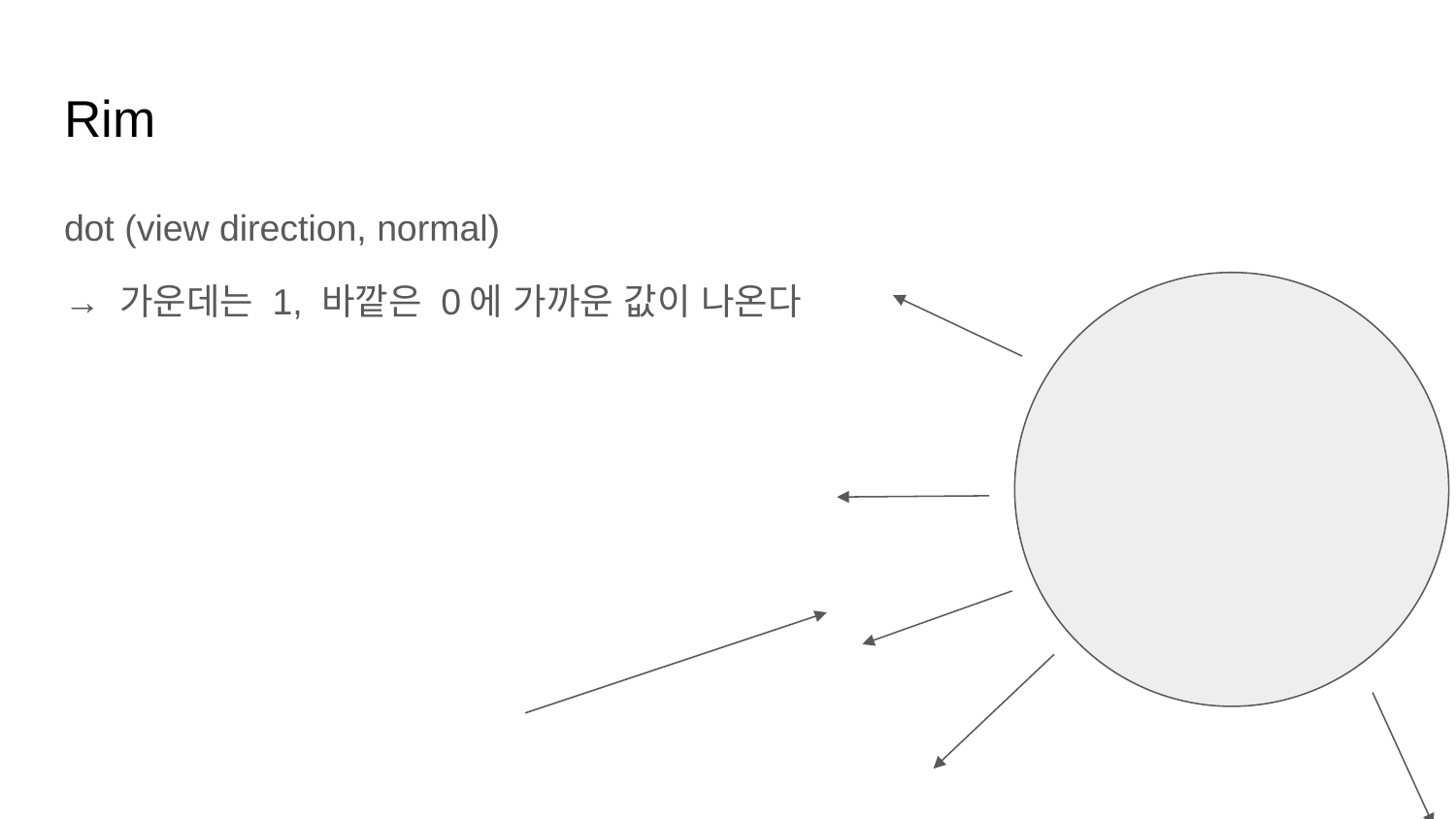

# Rim
dot (view direction, normal)
→ 가운데는 1, 바깥은 0에 가까운 값이 나온다